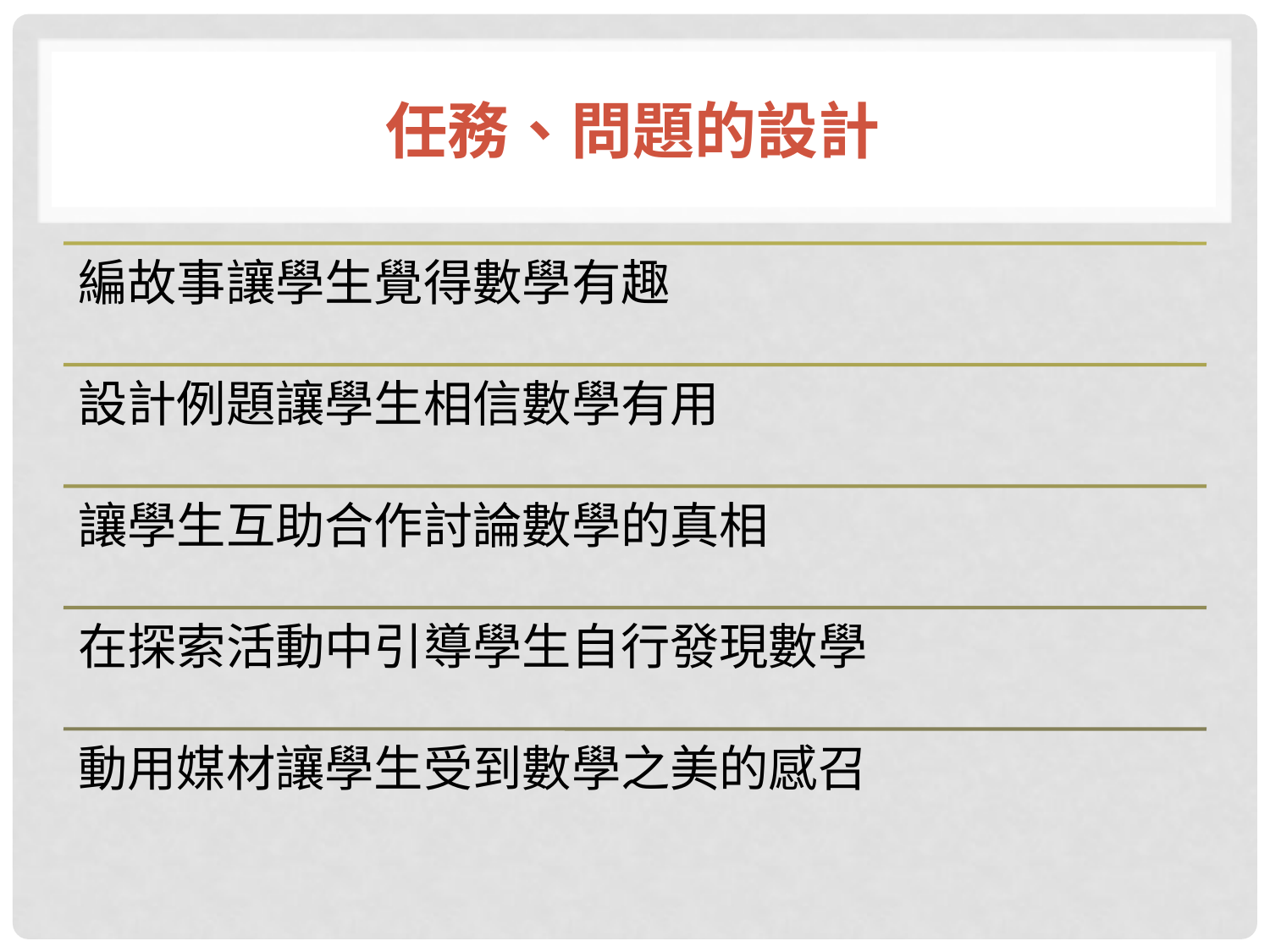

# 任務、問題的設計
編故事讓學生覺得數學有趣
設計例題讓學生相信數學有用
讓學生互助合作討論數學的真相
在探索活動中引導學生自行發現數學
動用媒材讓學生受到數學之美的感召